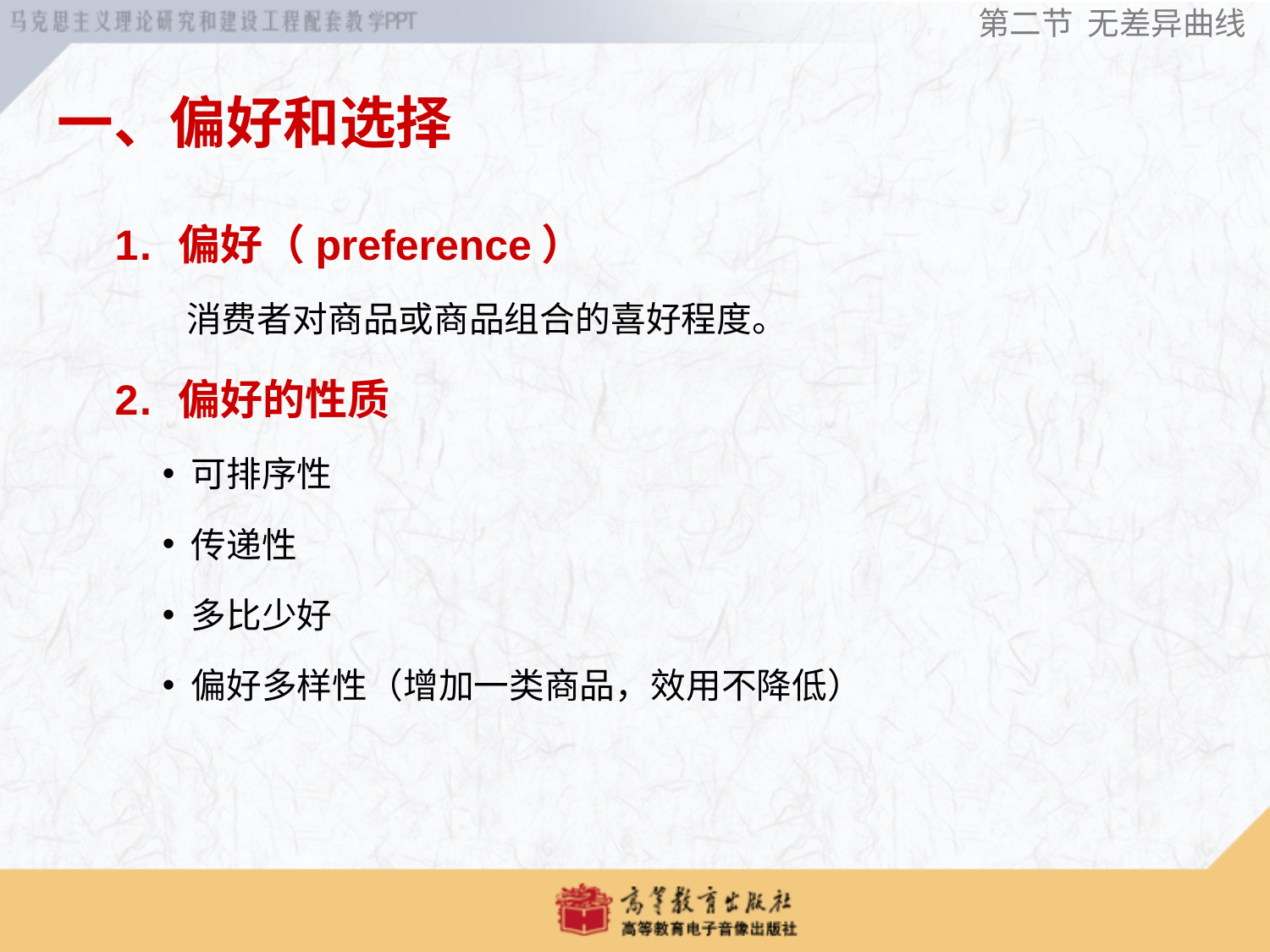

第二节  无差异曲线
一、偏好和选择
偏好（preference）
  消费者对商品或商品组合的喜好程度。
偏好的性质
 可排序性
 传递性
 多比少好
 偏好多样性（增加一类商品，效用不降低）